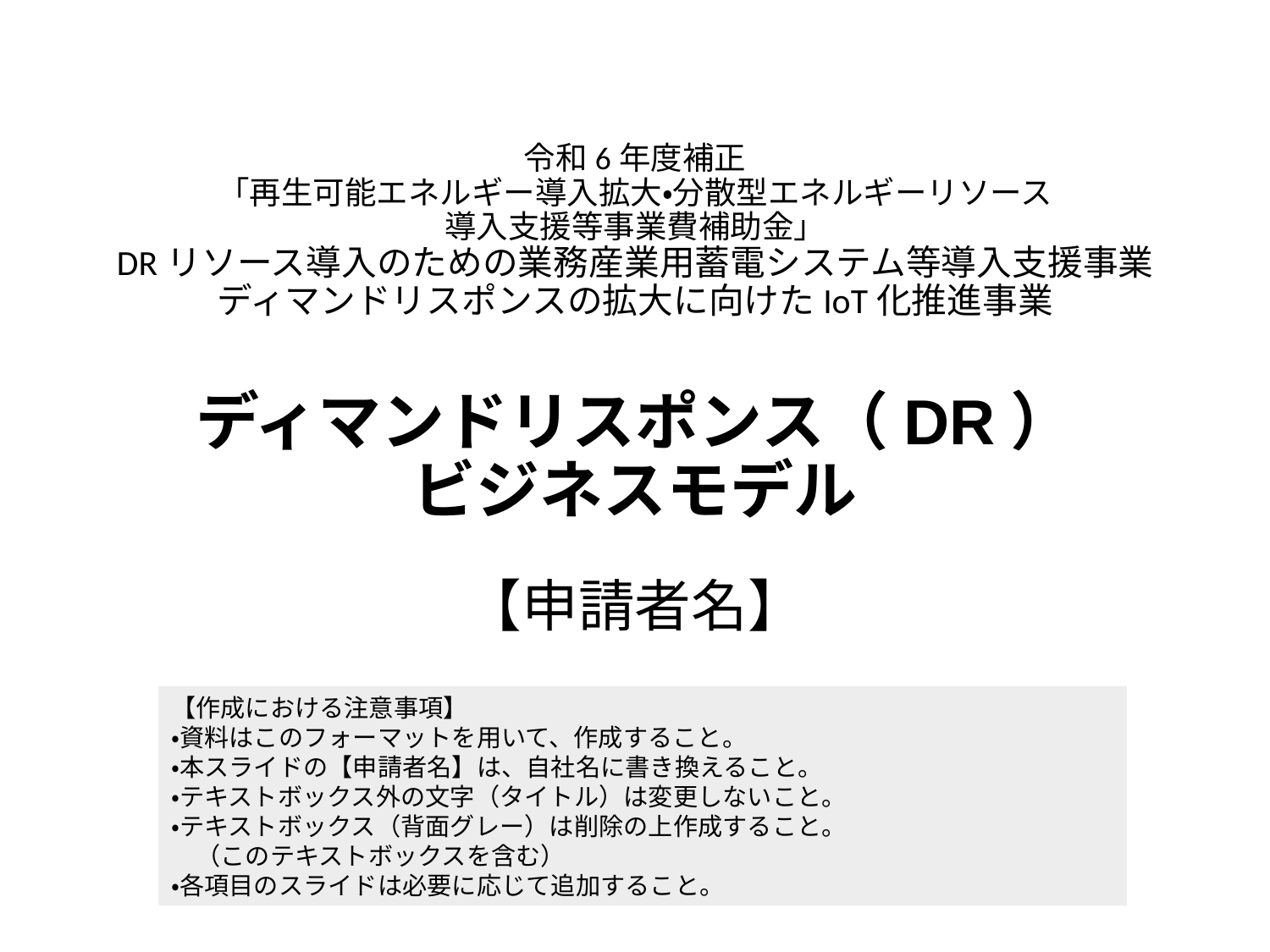

# 令和6年度補正 「再生可能エネルギー導入拡大・分散型エネルギーリソース 導入支援等事業費補助金」 DRリソース導入のための業務産業用蓄電システム等導入支援事業 ディマンドリスポンスの拡大に向けたIoT化推進事業 ディマンドリスポンス（DR） ビジネスモデル
【申請者名】
【作成における注意事項】
・資料はこのフォーマットを用いて、作成すること。
・本スライドの【申請者名】は、自社名に書き換えること。
・テキストボックス外の文字（タイトル）は変更しないこと。
・テキストボックス（背面グレー）は削除の上作成すること。
　（このテキストボックスを含む）
・各項目のスライドは必要に応じて追加すること。